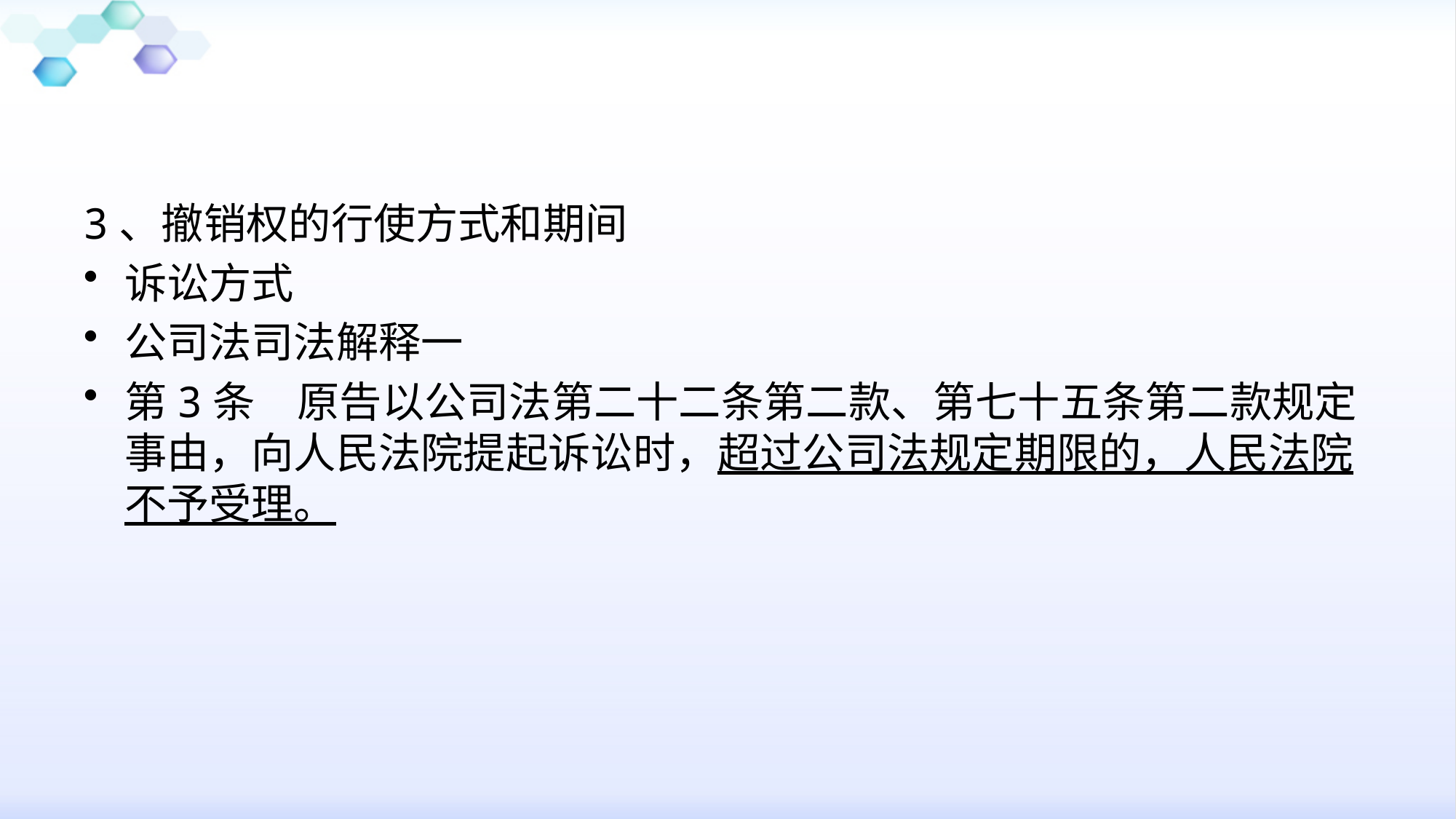

3、撤销权的行使方式和期间
诉讼方式
公司法司法解释一
第3条　原告以公司法第二十二条第二款、第七十五条第二款规定事由，向人民法院提起诉讼时，超过公司法规定期限的，人民法院不予受理。